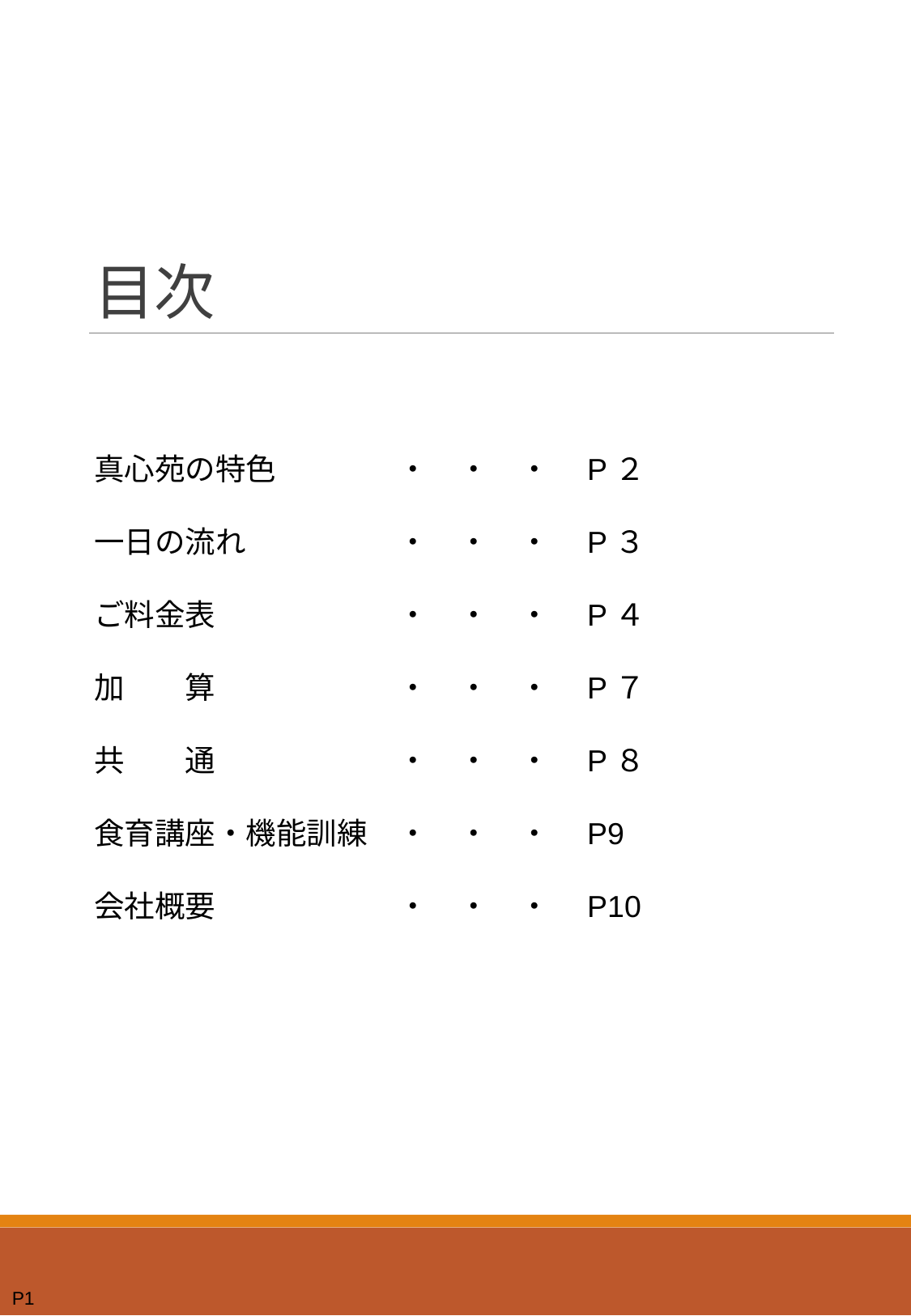

# 目次
真心苑の特色

一日の流れ

ご料金表

加　　算

共　　通

食育講座・機能訓練

会社概要

・　・　・　P２

・　・　・　P３

・　・　・　P４

・　・　・　P７

・　・　・　P８

・　・　・　P9

・　・　・　P10
P1